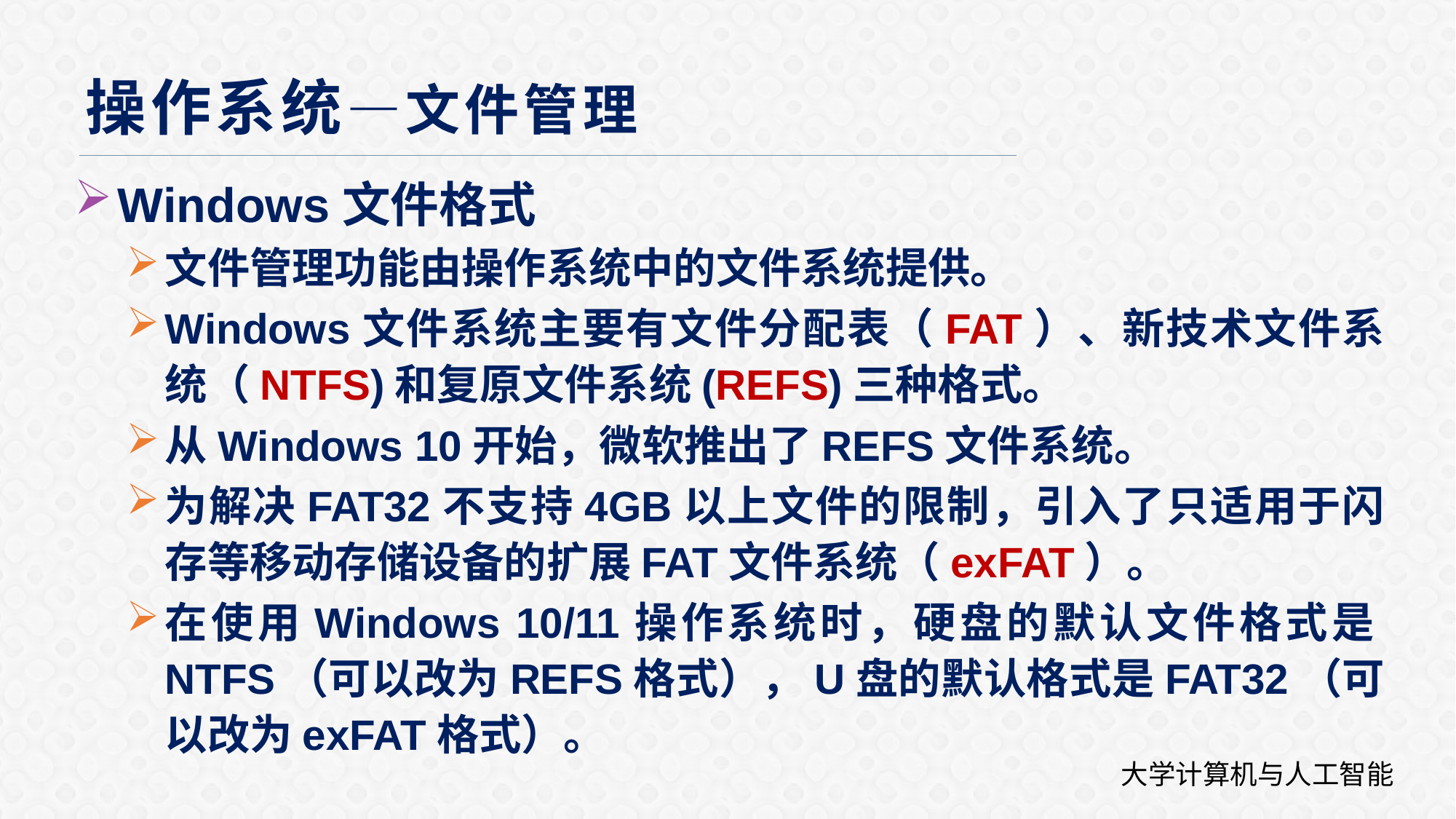

操作系统—文件管理
Windows文件格式
文件管理功能由操作系统中的文件系统提供。
Windows文件系统主要有文件分配表（FAT）、新技术文件系统（NTFS)和复原文件系统(REFS)三种格式。
从Windows 10开始，微软推出了REFS文件系统。
为解决FAT32不支持4GB以上文件的限制，引入了只适用于闪存等移动存储设备的扩展FAT文件系统（exFAT）。
在使用Windows 10/11操作系统时，硬盘的默认文件格式是NTFS（可以改为REFS格式），U盘的默认格式是FAT32（可以改为exFAT格式）。